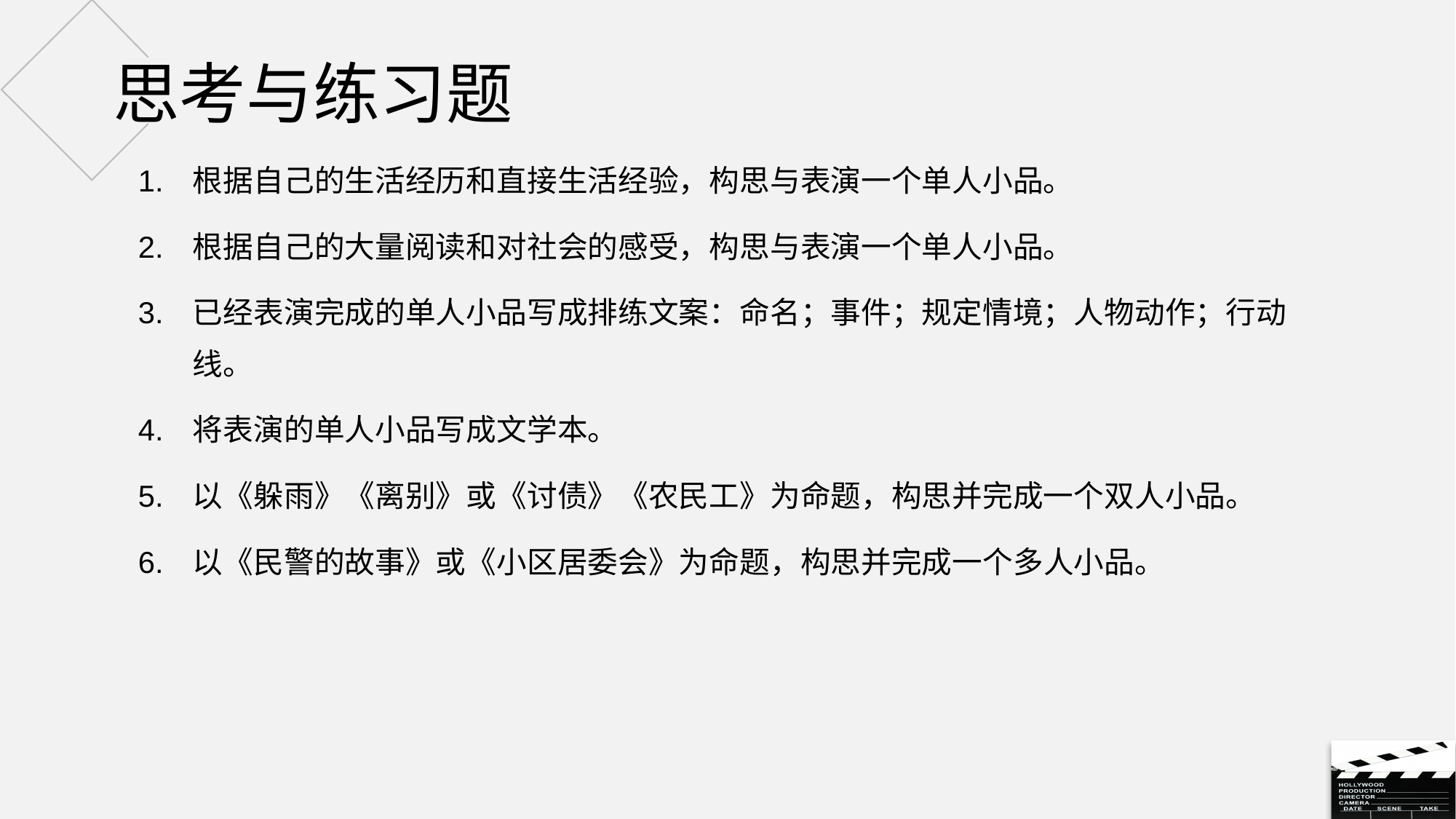

# 思考与练习题
根据自己的生活经历和直接生活经验，构思与表演一个单人小品。
根据自己的大量阅读和对社会的感受，构思与表演一个单人小品。
已经表演完成的单人小品写成排练文案：命名；事件；规定情境；人物动作；行动线。
将表演的单人小品写成文学本。
以《躲雨》《离别》或《讨债》《农民工》为命题，构思并完成一个双人小品。
以《民警的故事》或《小区居委会》为命题，构思并完成一个多人小品。